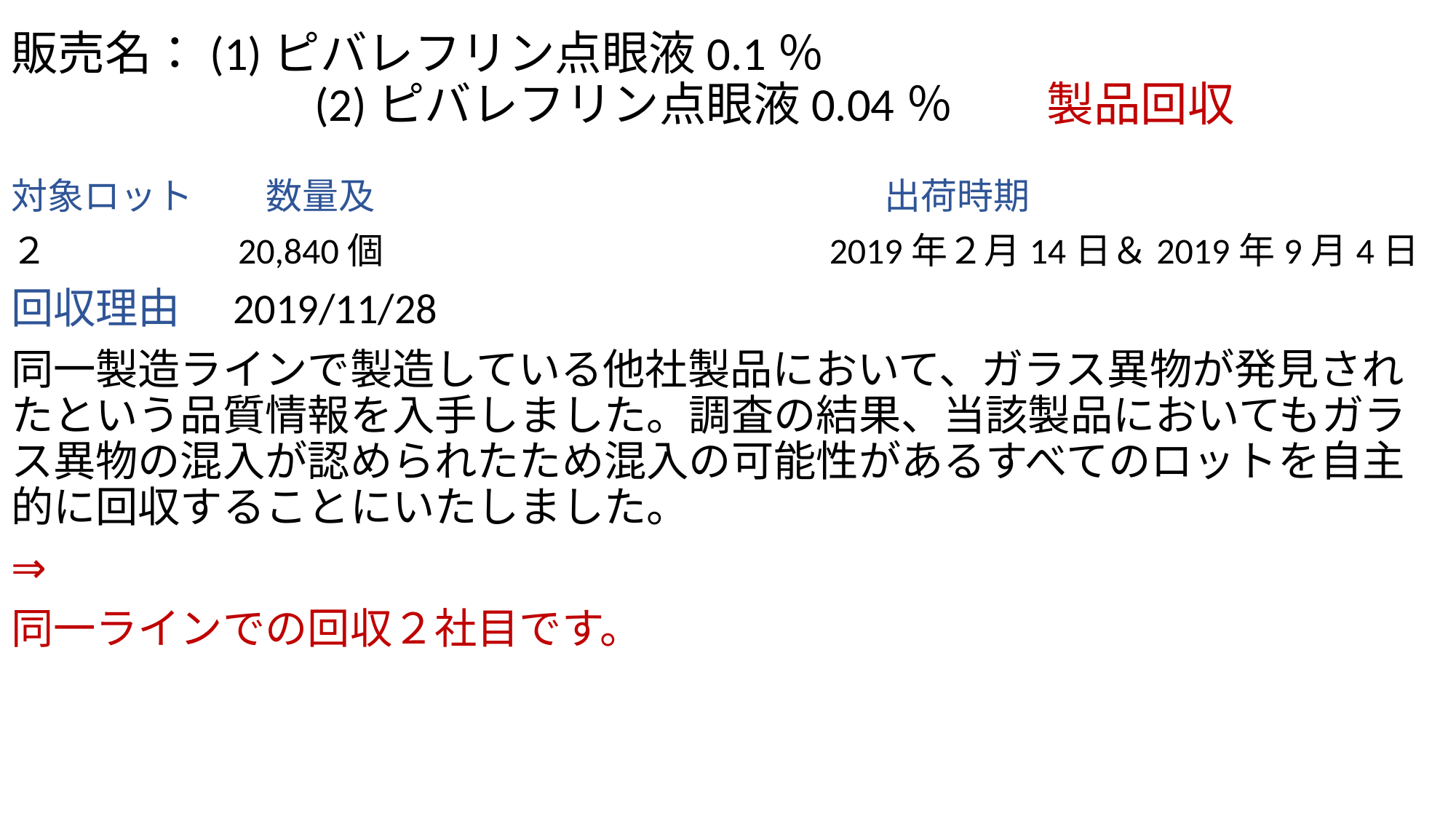

# 販売名：(1)ピバレフリン点眼液0.1％ 　　　　　　 (2)ピバレフリン点眼液0.04％　　製品回収
対象ロット　　数量及　　　　　　　　　　　　　　出荷時期
２　　　　　20,840個　　　　　　　　　　　　2019年２月14日＆2019年9月4日
回収理由　2019/11/28
同一製造ラインで製造している他社製品において、ガラス異物が発見されたという品質情報を入手しました。調査の結果、当該製品においてもガラス異物の混入が認められたため混入の可能性があるすべてのロットを自主的に回収することにいたしました。
⇒
同一ラインでの回収２社目です。